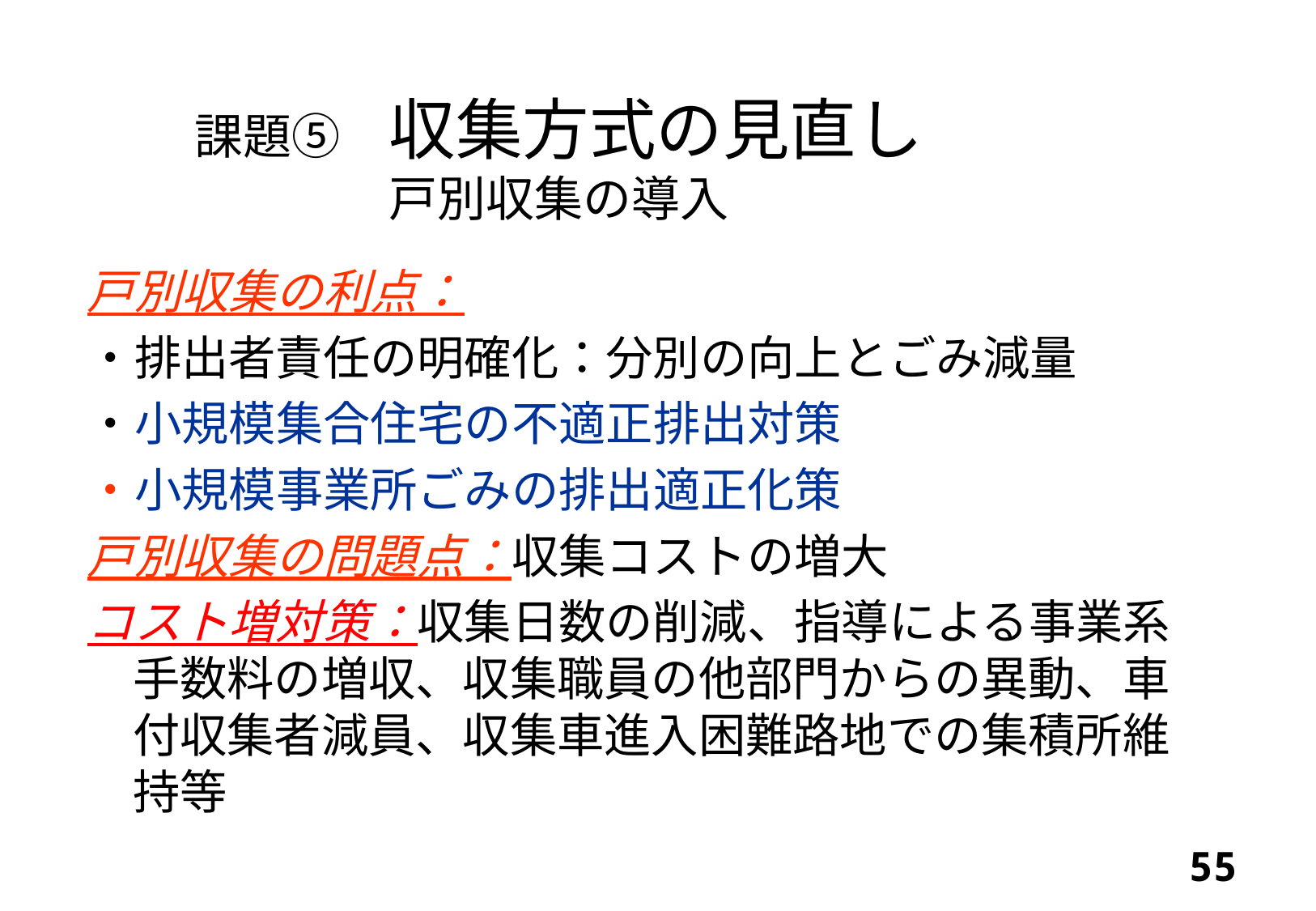

課題⑤　収集方式の見直し
戸別収集の導入
戸別収集の利点：
・排出者責任の明確化：分別の向上とごみ減量
・小規模集合住宅の不適正排出対策
・小規模事業所ごみの排出適正化策
戸別収集の問題点：収集コストの増大
コスト増対策：収集日数の削減、指導による事業系手数料の増収、収集職員の他部門からの異動、車付収集者減員、収集車進入困難路地での集積所維持等

55